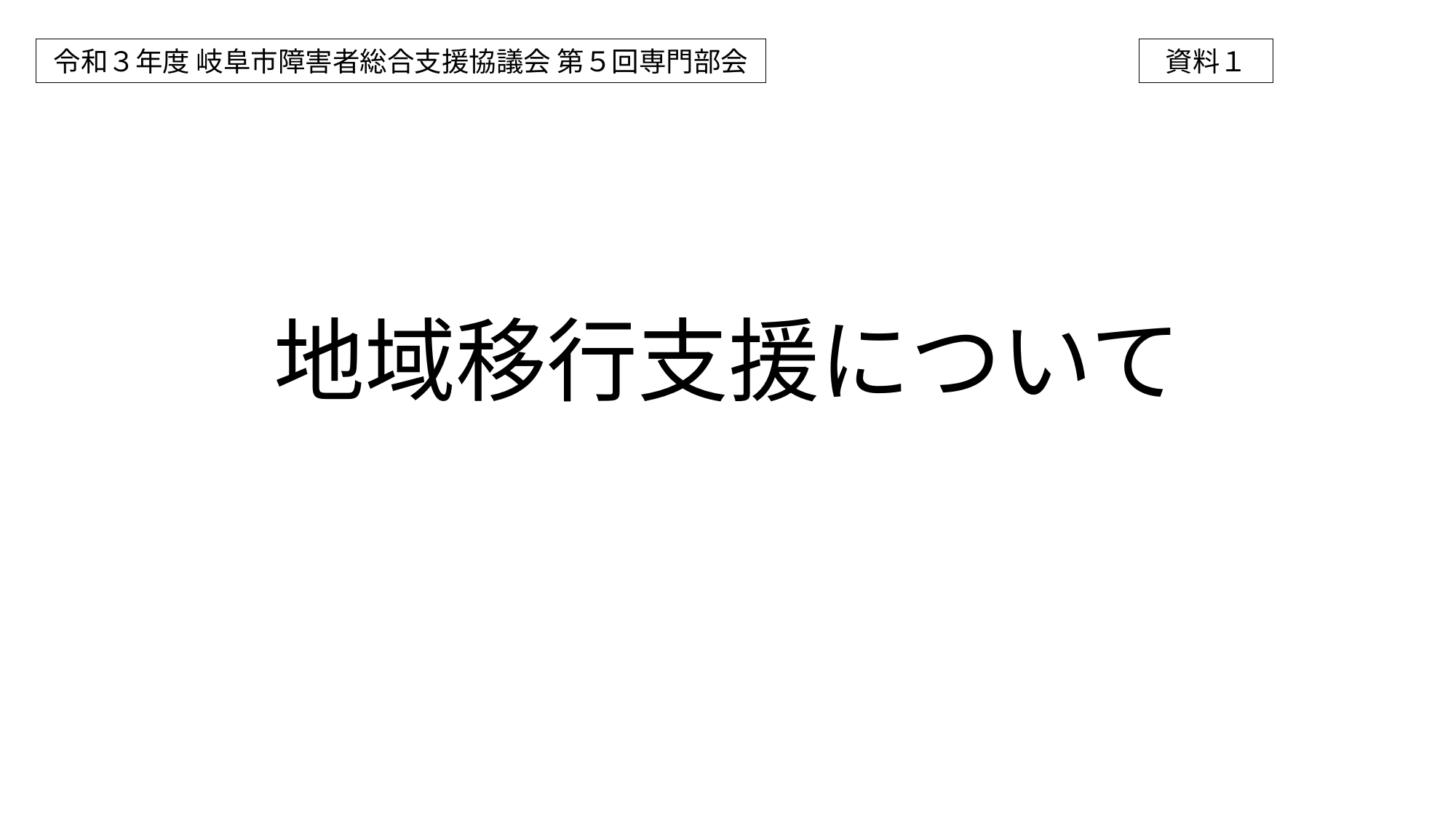

令和３年度 岐阜市障害者総合支援協議会 第５回専門部会
資料１
# 地域移行支援について